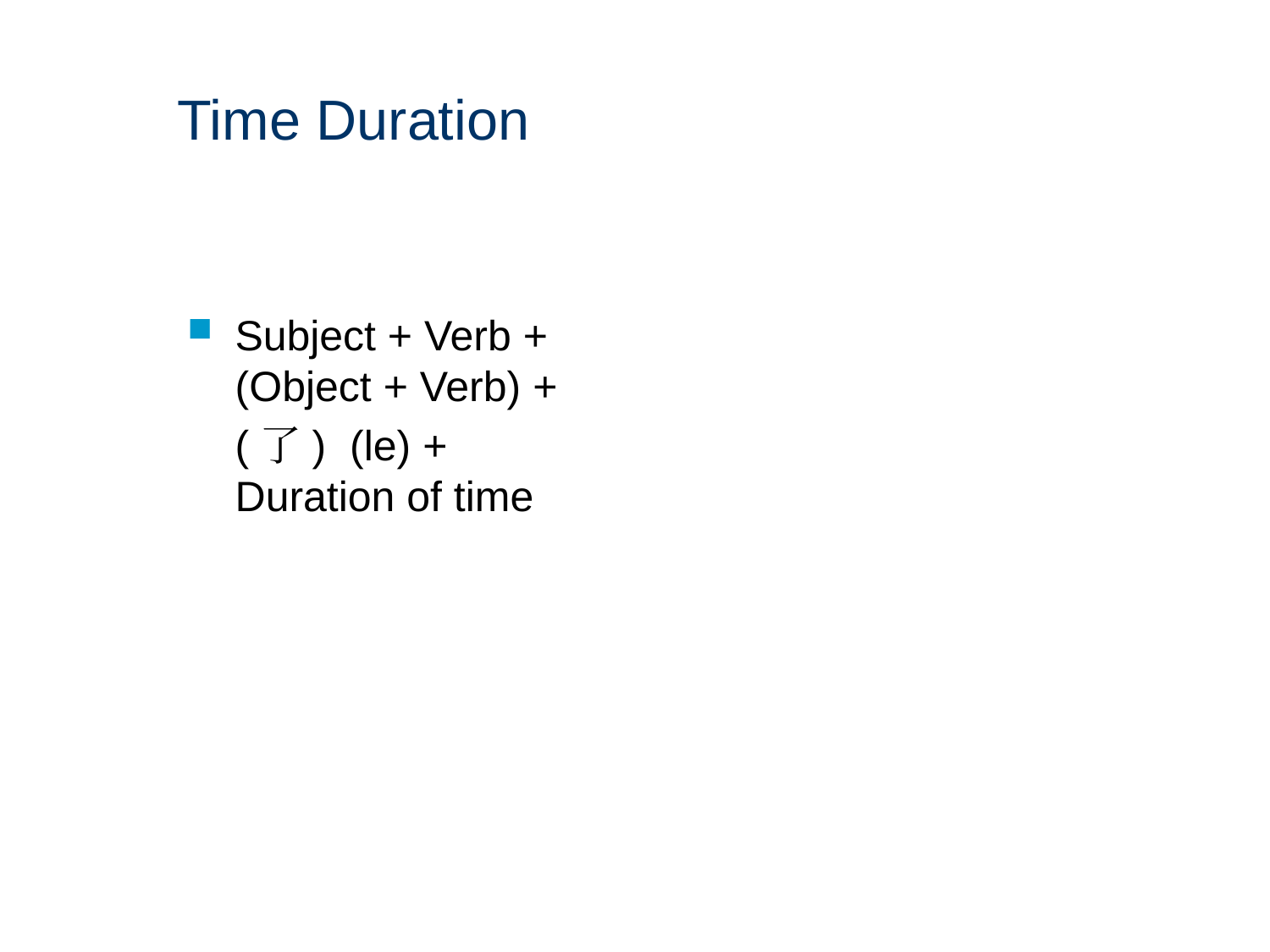

# Time Duration
Subject + Verb + (Object + Verb) +
	(了)  (le) + Duration of time